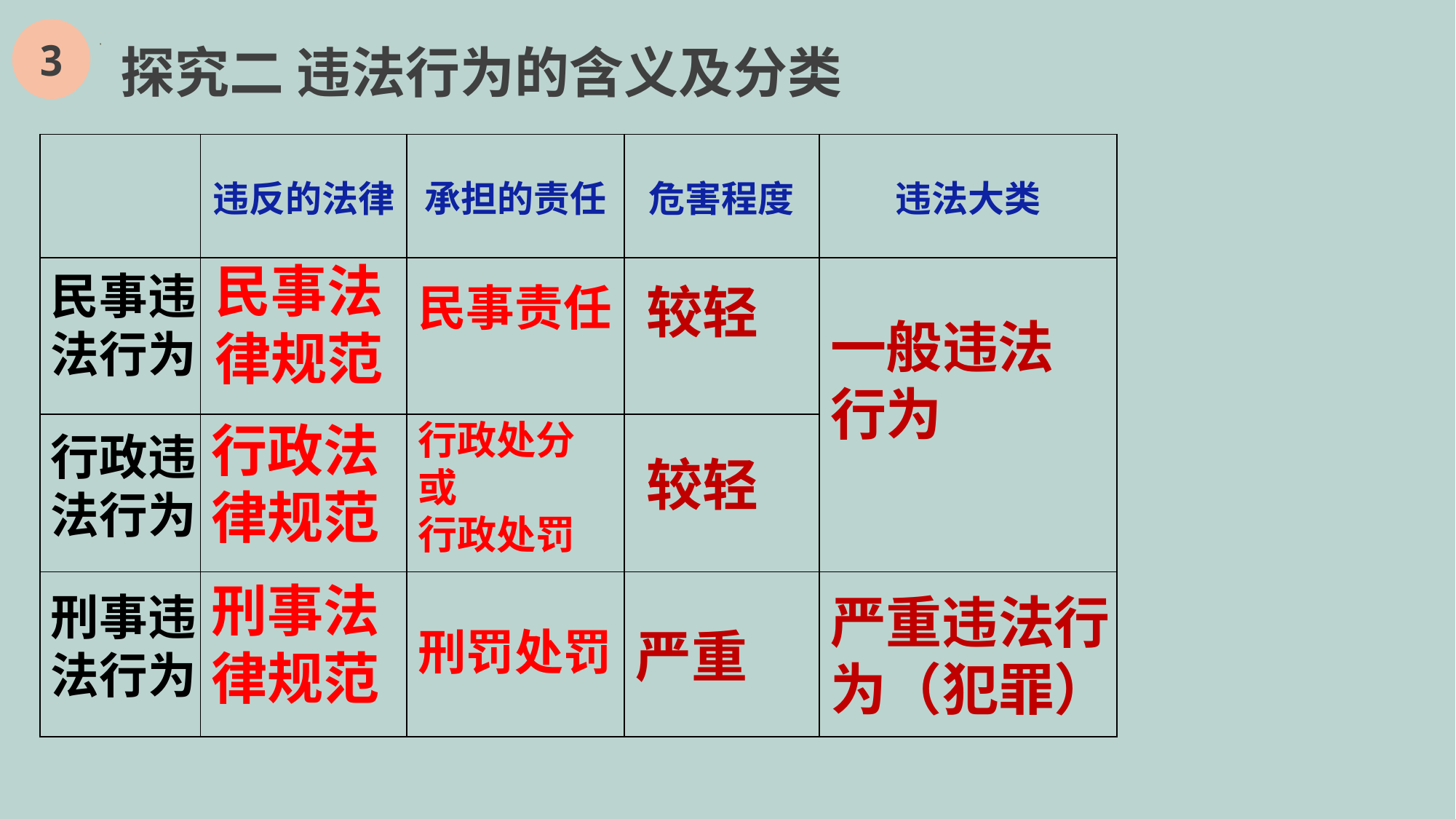

探究二 违法行为的含义及分类
3
|  | 违反的法律 | 承担的责任 | 危害程度 | 违法大类 |
| --- | --- | --- | --- | --- |
|  |  |  |  |  |
|  |  |  |  |  |
|  |  |  |  |  |
民事法律规范
民事违法行为
民事责任
较轻
一般违法行为
行政法律规范
行政处分
或
行政处罚
行政违法行为
较轻
刑事法律规范
刑事违法行为
严重违法行为（犯罪）
刑罚处罚
严重